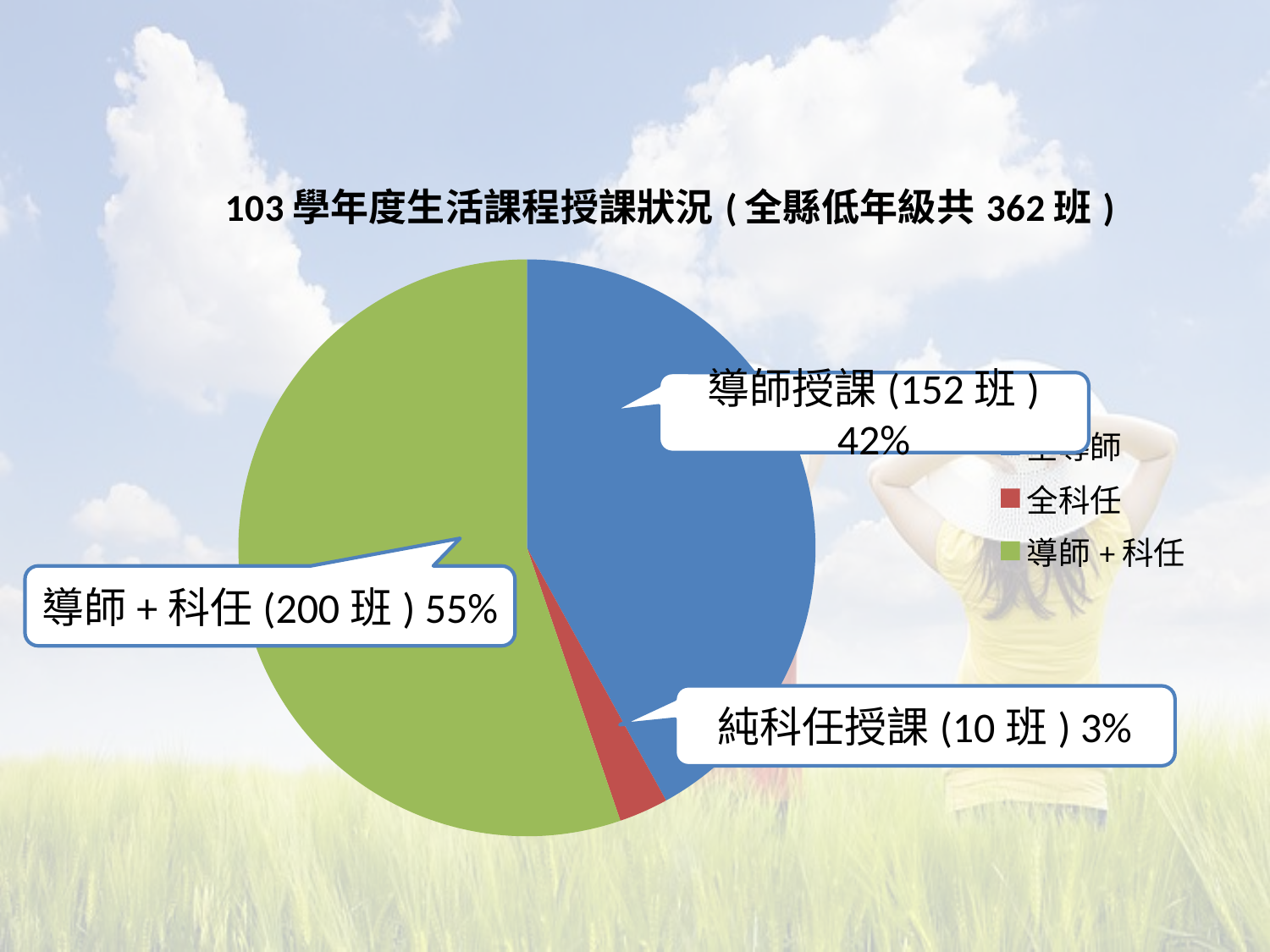

### Chart: 103學年度生活課程授課狀況(全縣低年級共362班)

| Category | 103學年度生活課程授課狀況 |
|---|---|
| 全導師 | 152.0 |
| 全科任 | 10.0 |
| 導師+科任 | 200.0 |
導師授課(152班) 42%
導師+科任(200班) 55%
純科任授課(10班) 3%